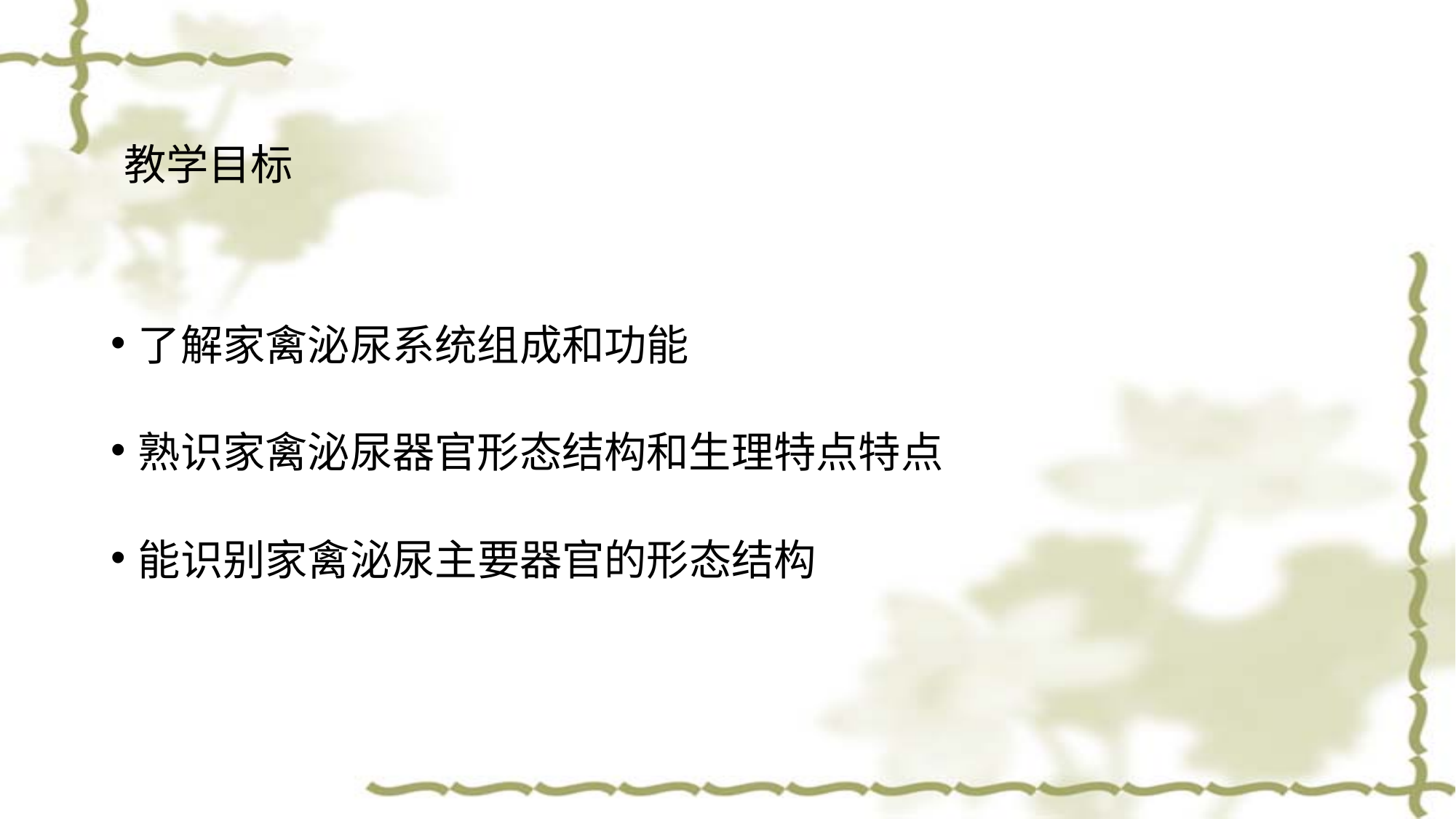

教学目标

了解家禽泌尿系统组成和功能
熟识家禽泌尿器官形态结构和生理特点特点
能识别家禽泌尿主要器官的形态结构